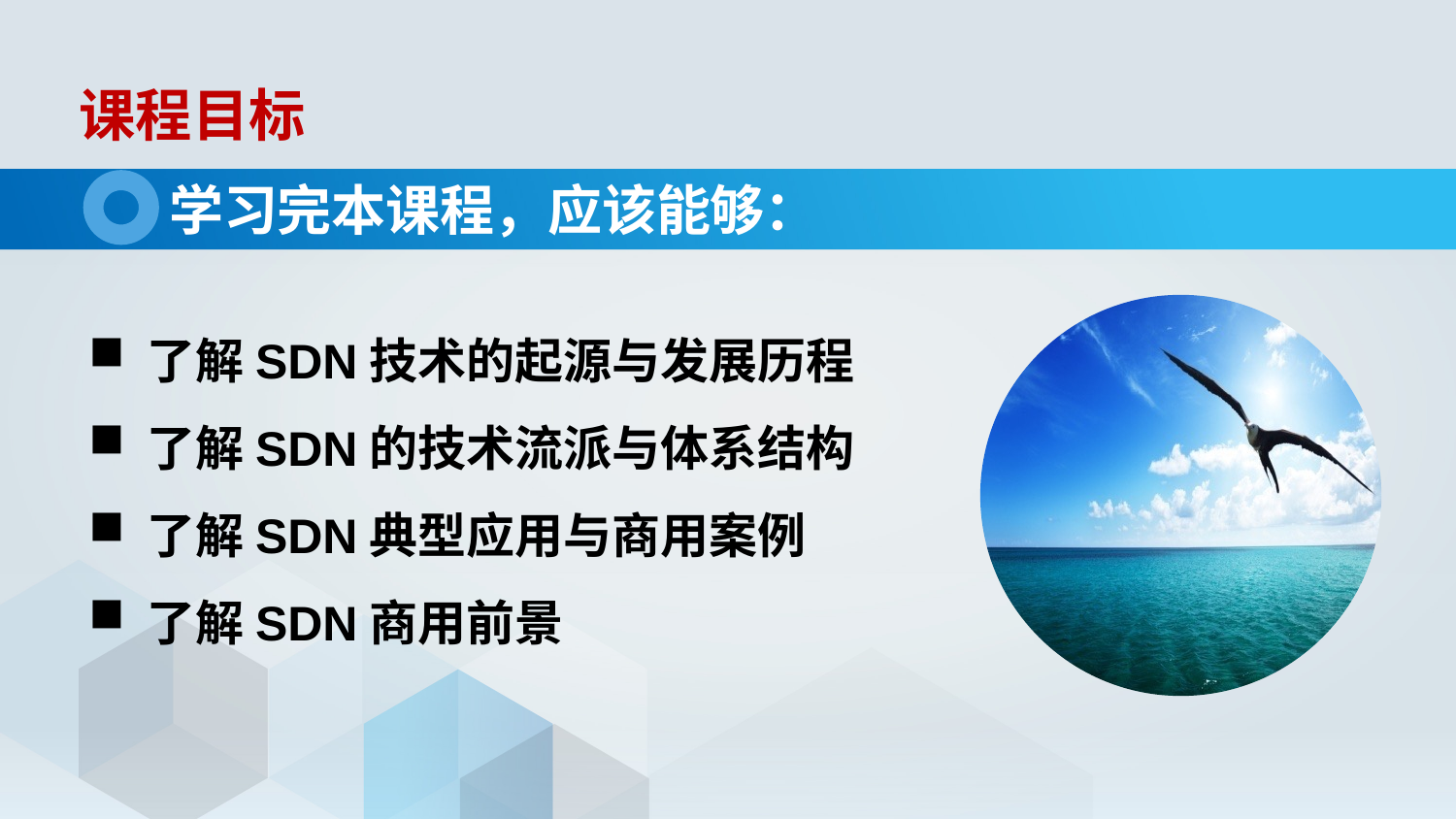

课程目标
# 学习完本课程，应该能够：

了解SDN技术的起源与发展历程
了解SDN的技术流派与体系结构
了解SDN典型应用与商用案例
了解SDN商用前景